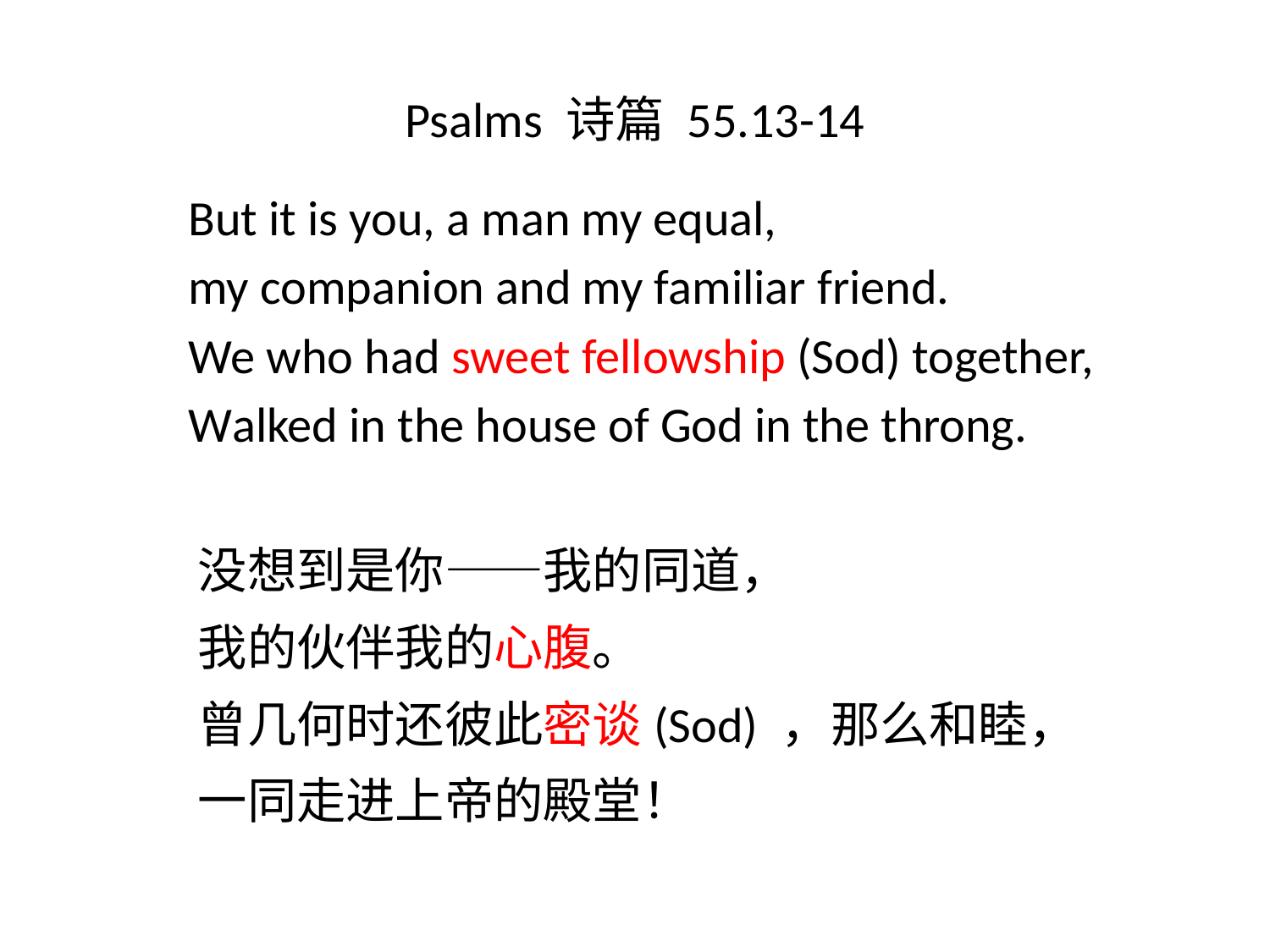

# Psalms 诗篇 55.13-14
          But it is you, a man my equal,
          my companion and my familiar friend.
          We who had sweet fellowship (Sod) together,
          Walked in the house of God in the throng.

          没想到是你——我的同道，
          我的伙伴我的心腹。
          曾几何时还彼此密谈(Sod) ，那么和睦，
          一同走进上帝的殿堂！